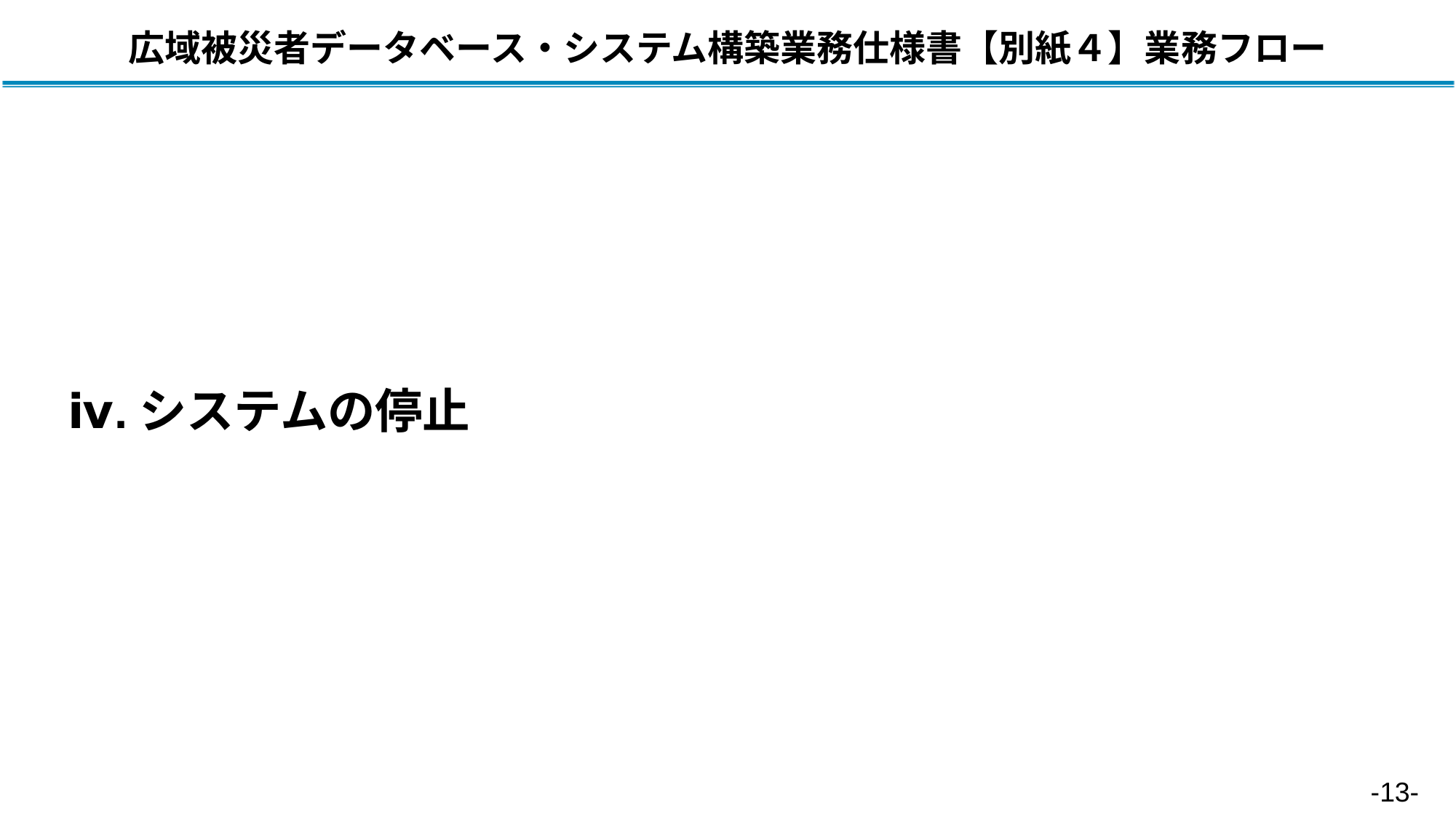

# 広域被災者データベース・システム構築業務仕様書【別紙４】業務フロー
ⅳ.システムの停止